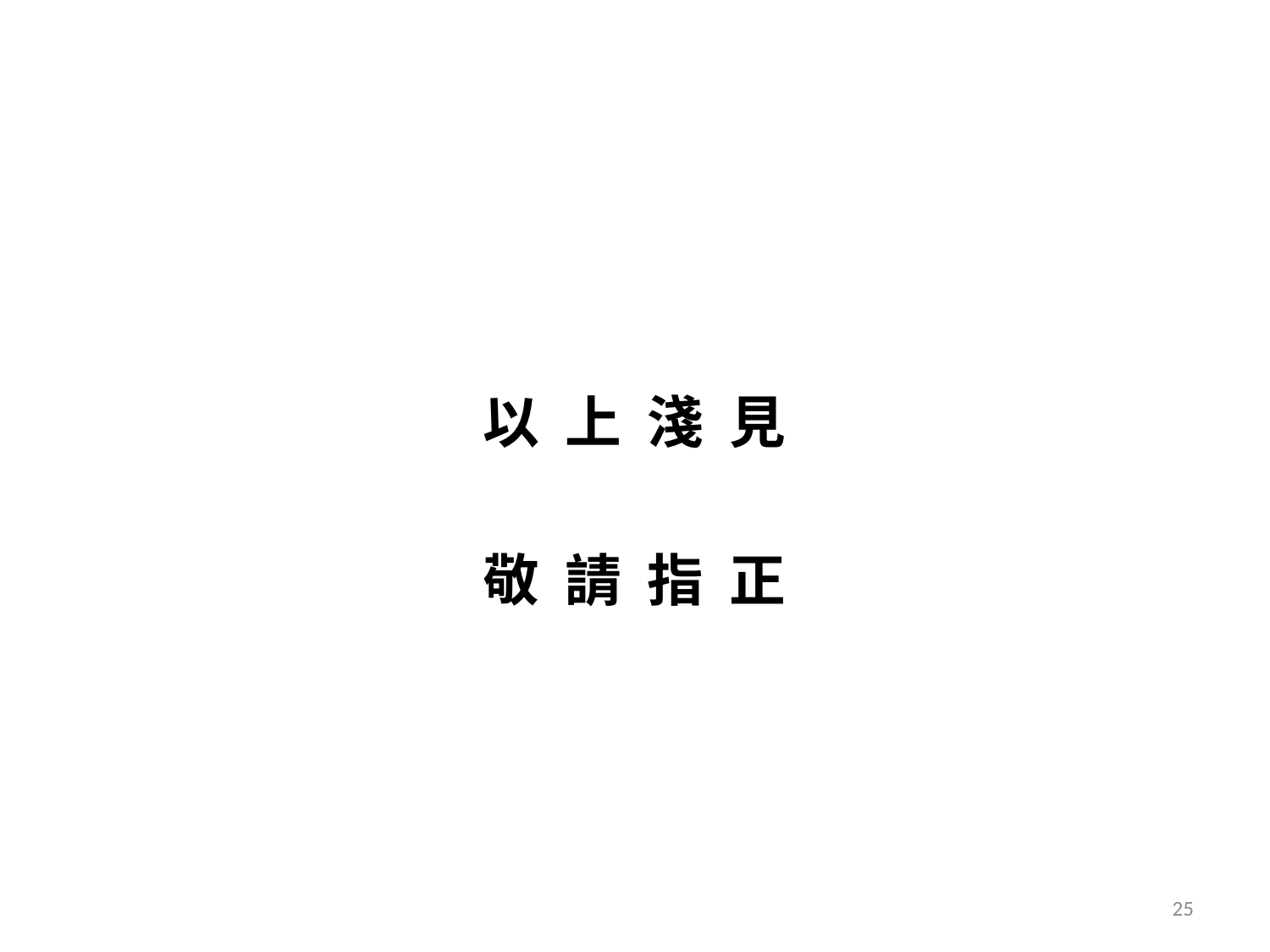

#

以  上  淺  見

敬  請  指  正

25